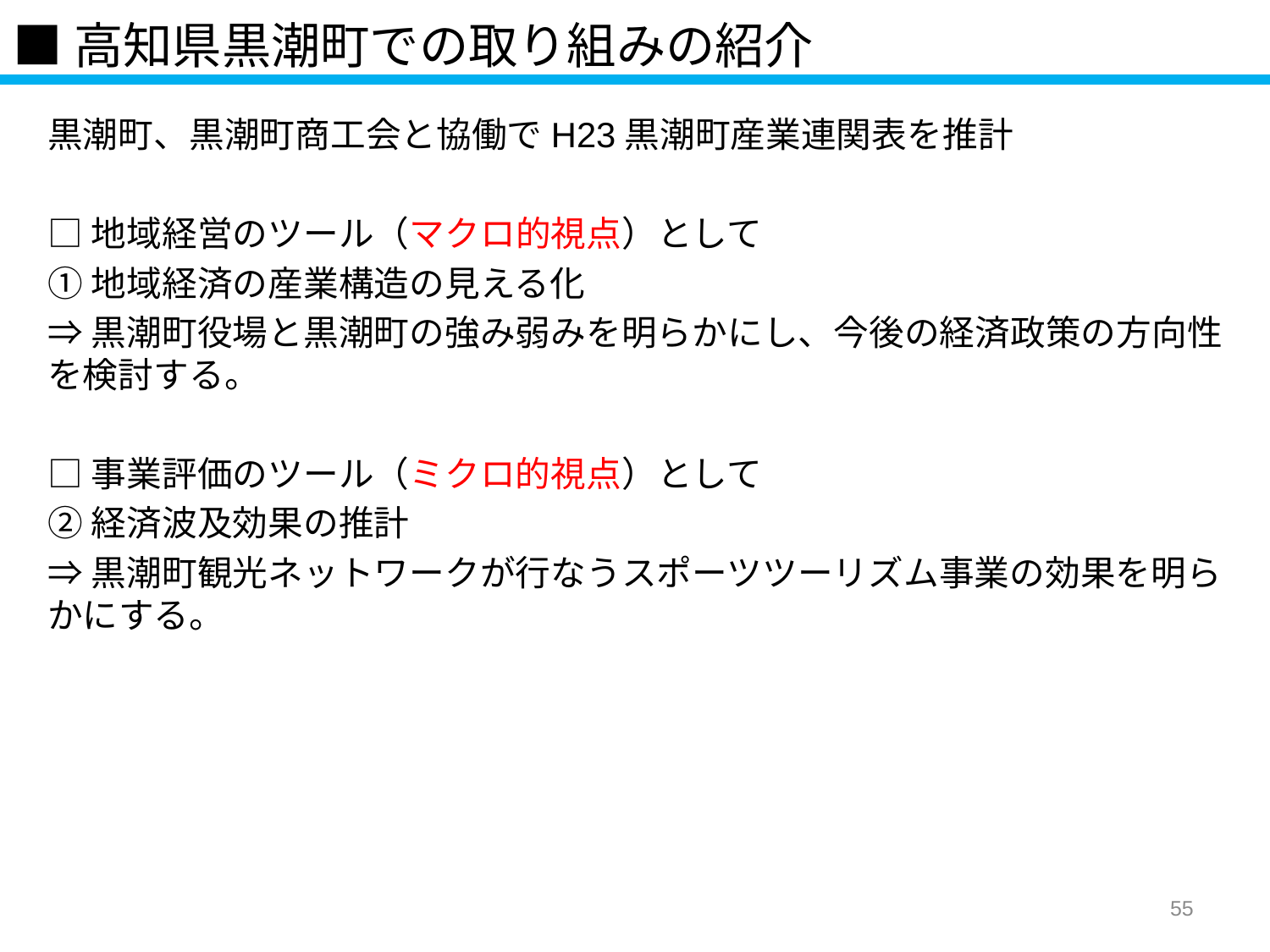

# ■高知県黒潮町での取り組みの紹介

黒潮町、黒潮町商工会と協働でH23黒潮町産業連関表を推計

□地域経営のツール（マクロ的視点）として
①地域経済の産業構造の見える化
⇒黒潮町役場と黒潮町の強み弱みを明らかにし、今後の経済政策の方向性を検討する。

□事業評価のツール（ミクロ的視点）として
②経済波及効果の推計
⇒黒潮町観光ネットワークが行なうスポーツツーリズム事業の効果を明らかにする。
55